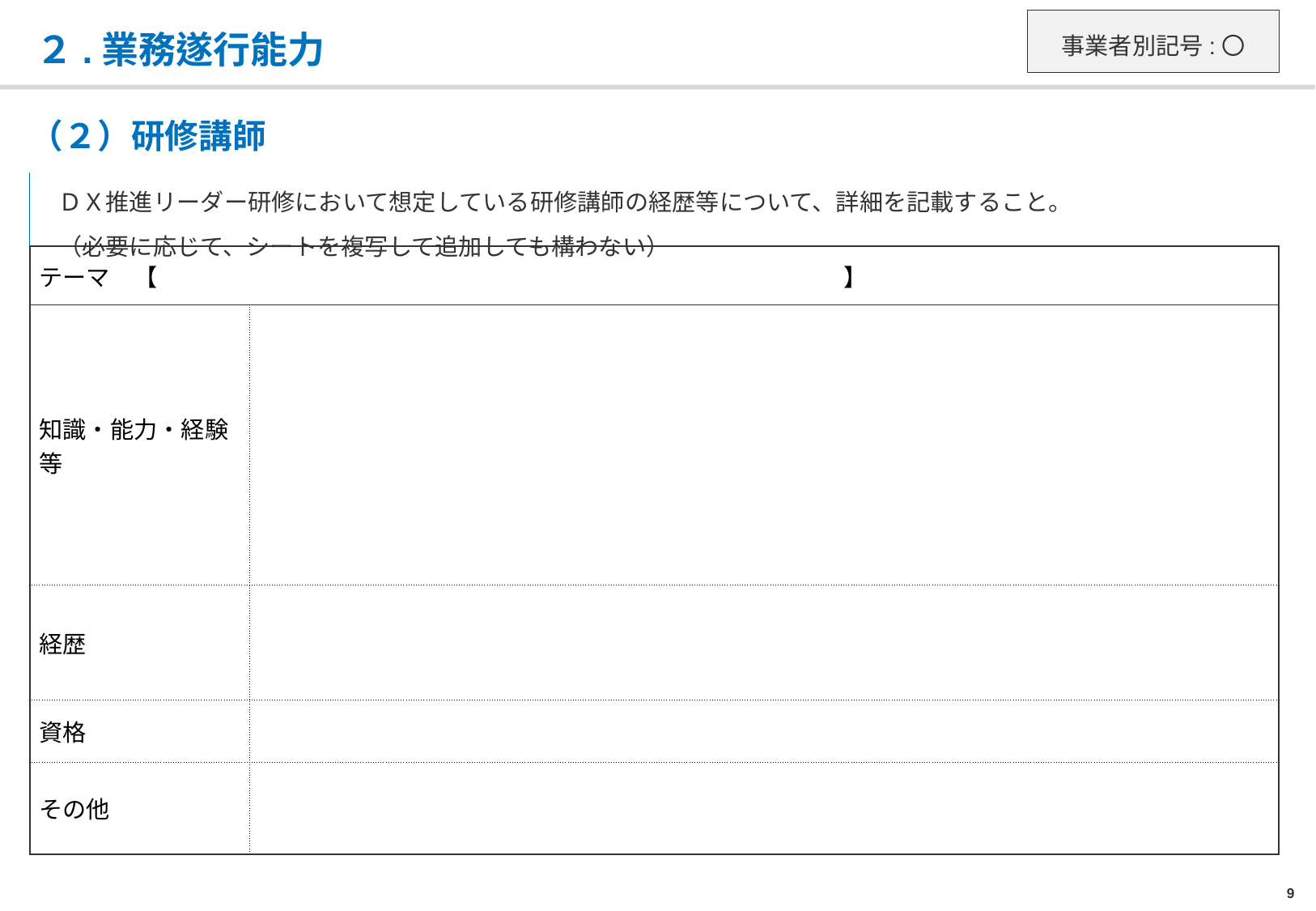

事業者別記号:〇
# ２.業務遂行能力
| （２）研修講師 |
| --- |
| ＤＸ推進リーダー研修において想定している研修講師の経歴等について、詳細を記載すること。 （必要に応じて、シートを複写して追加しても構わない） |
| テーマ　【　　　　　　　　　　　　　　　　　　　　　　　　　　　　　】 |  |
| --- | --- |
| 知識・能力・経験等 |  |
| 経歴 |  |
| 資格 |  |
| その他 |  |
9